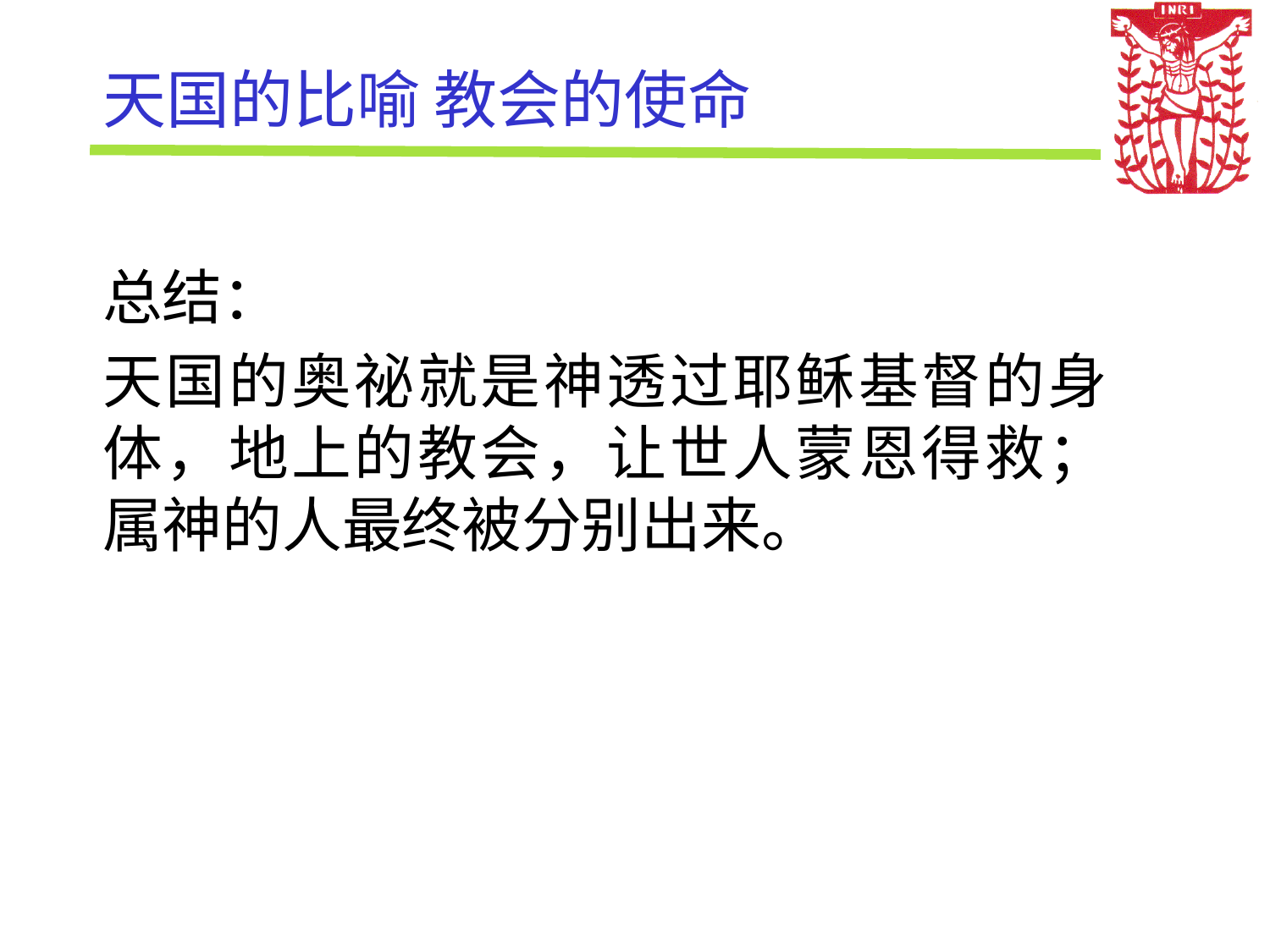

# 天国的比喻 教会的使命

总结：
天国的奥祕就是神透过耶稣基督的身体，地上的教会，让世人蒙恩得救；属神的人最终被分别出来。